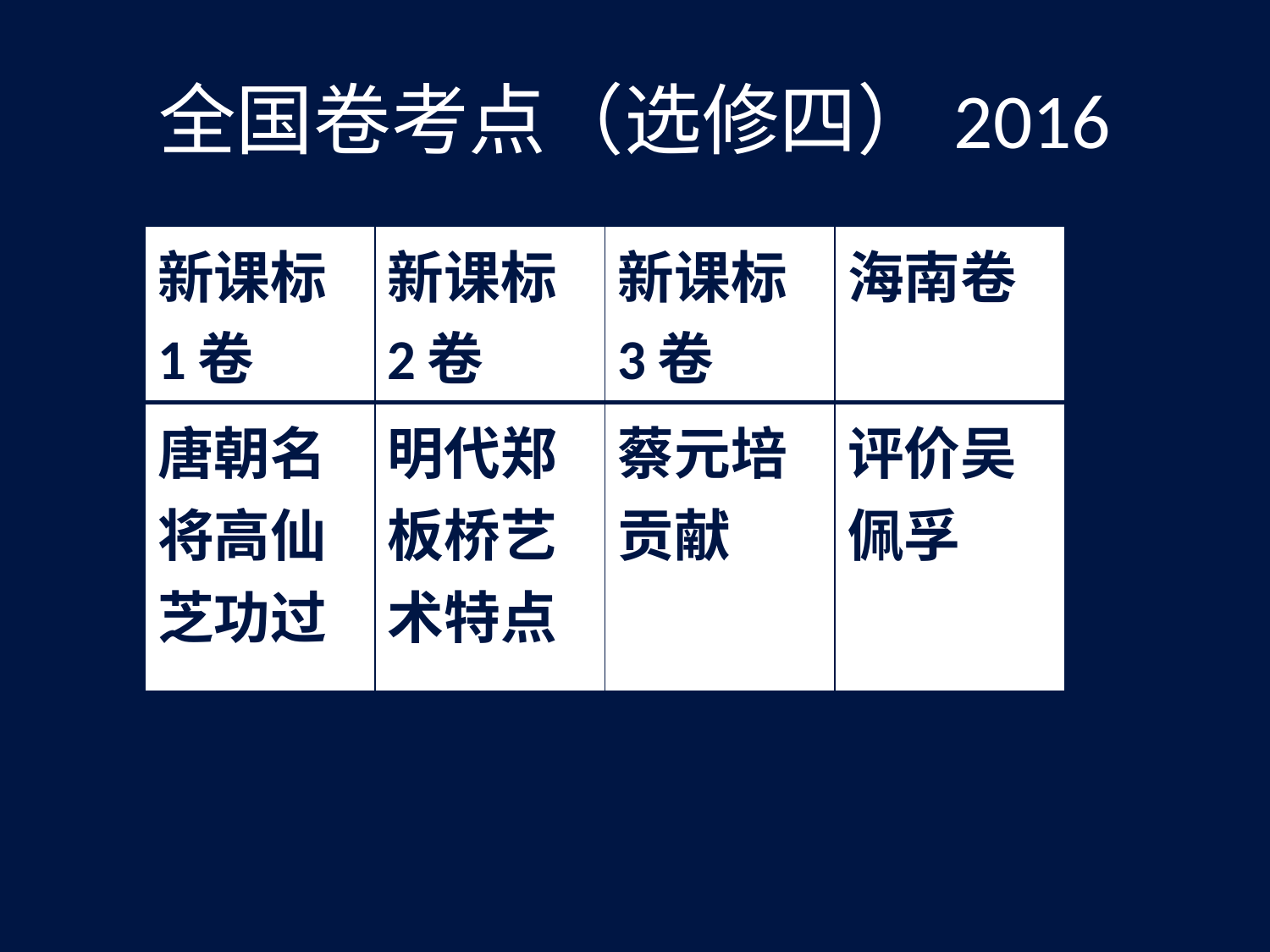

# 全国卷考点（选修四）2016
| 新课标1卷 | 新课标2卷 | 新课标3卷 | 海南卷 |
| --- | --- | --- | --- |
| 唐朝名将高仙芝功过 | 明代郑板桥艺术特点 | 蔡元培贡献 | 评价吴佩孚 |